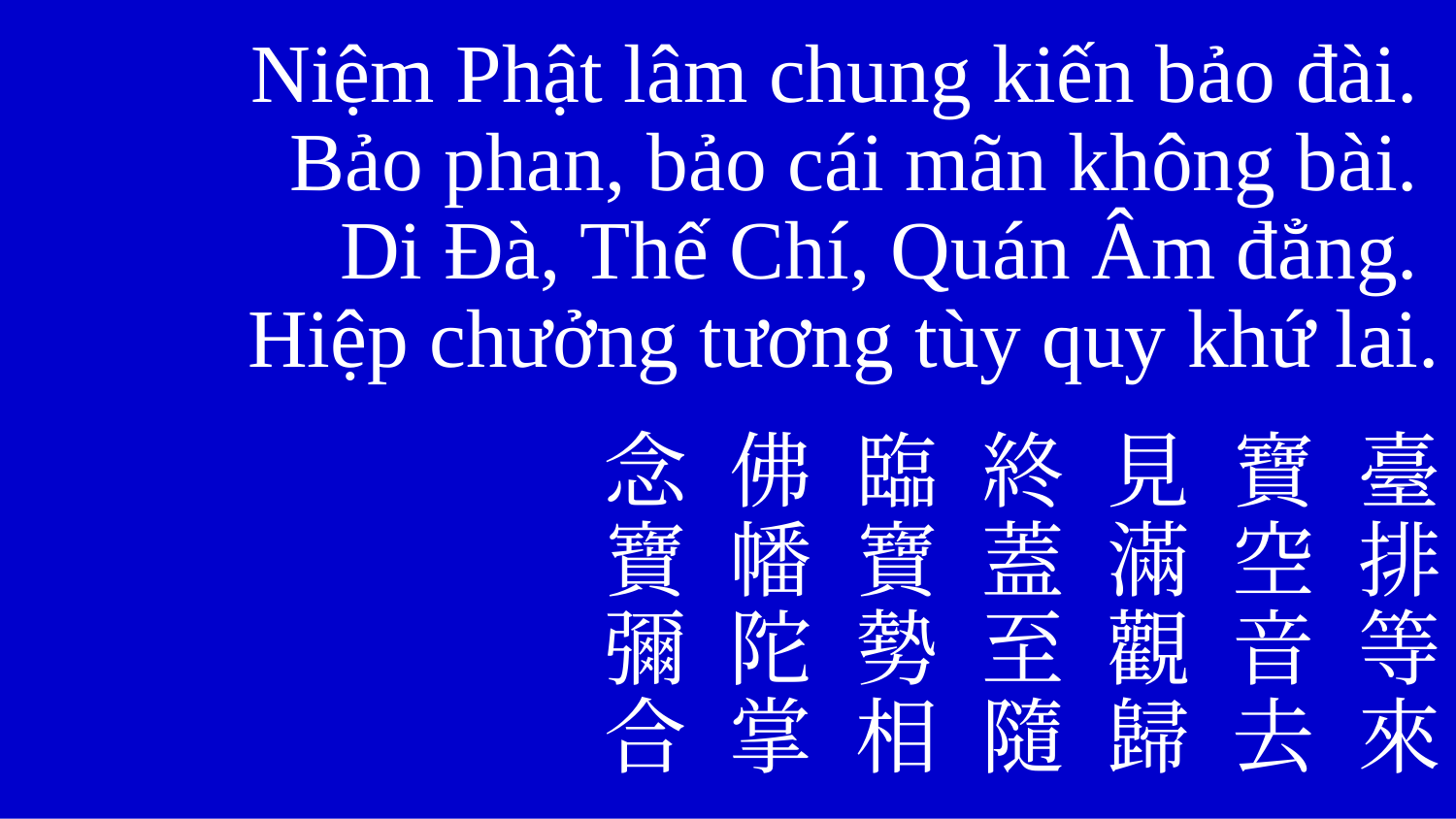

Niệm Phật lâm chung kiến bảo đài.
Bảo phan, bảo cái mãn không bài.
Di Đà, Thế Chí, Quán Âm đẳng.
Hiệp chưởng tương tùy quy khứ lai.

念  佛  臨  終  見  寶  臺
寶  幡  寶  蓋  滿  空  排
彌  陀  勢  至  觀  音  等
合  掌  相  隨  歸  去  來